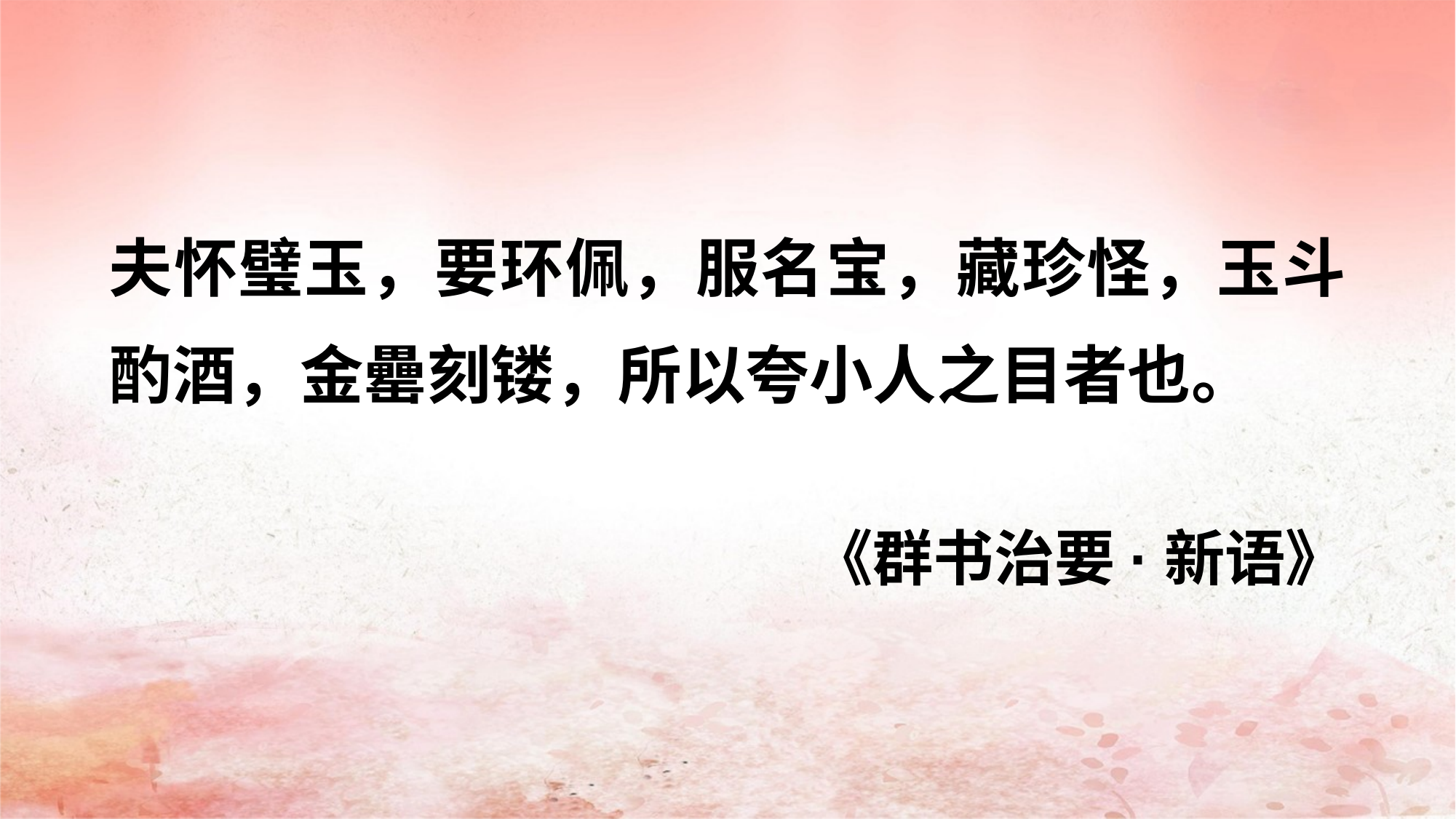

夫怀璧玉，要环佩，服名宝，藏珍怪，玉斗酌酒，金罍刻镂，所以夸小人之目者也。
《群书治要·新语》